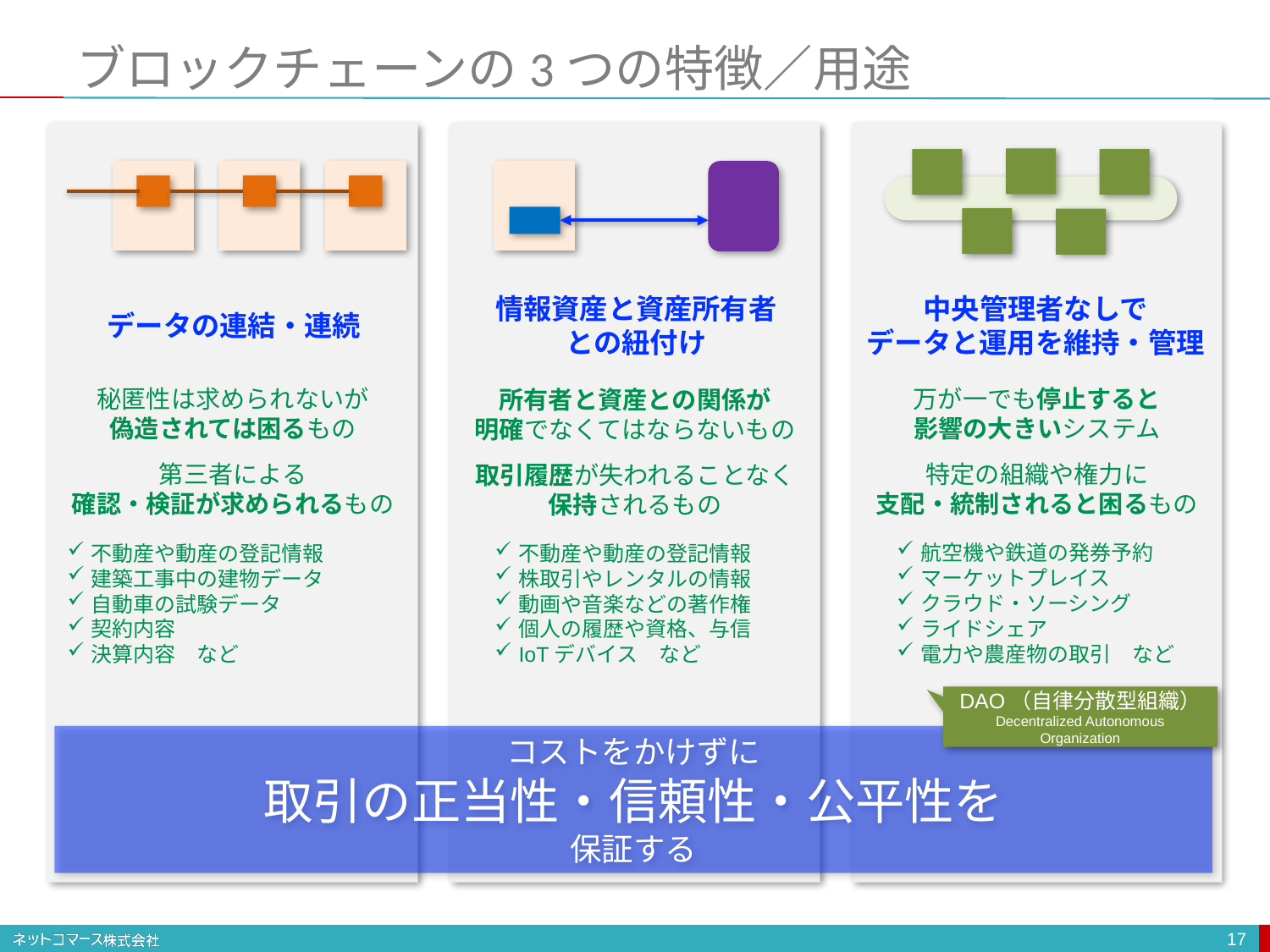

# ブロックチェーンの3つの特徴／用途

情報資産と資産所有者
との紐付け
中央管理者なしで
データと運用を維持・管理
データの連結・連続
秘匿性は求められないが
偽造されては困るもの
万が一でも停止すると
影響の大きいシステム
所有者と資産との関係が
明確でなくてはならないもの
第三者による
確認・検証が求められるもの
特定の組織や権力に
支配・統制されると困るもの
取引履歴が失われることなく
保持されるもの
航空機や鉄道の発券予約
マーケットプレイス
クラウド・ソーシング
ライドシェア
電力や農産物の取引　など
不動産や動産の登記情報
建築工事中の建物データ
自動車の試験データ
契約内容
決算内容　など
不動産や動産の登記情報
株取引やレンタルの情報
動画や音楽などの著作権
個人の履歴や資格、与信
IoTデバイス　など
DAO（自律分散型組織）
Decentralized Autonomous Organization
コストをかけずに
取引の正当性・信頼性・公平性を
保証する
17